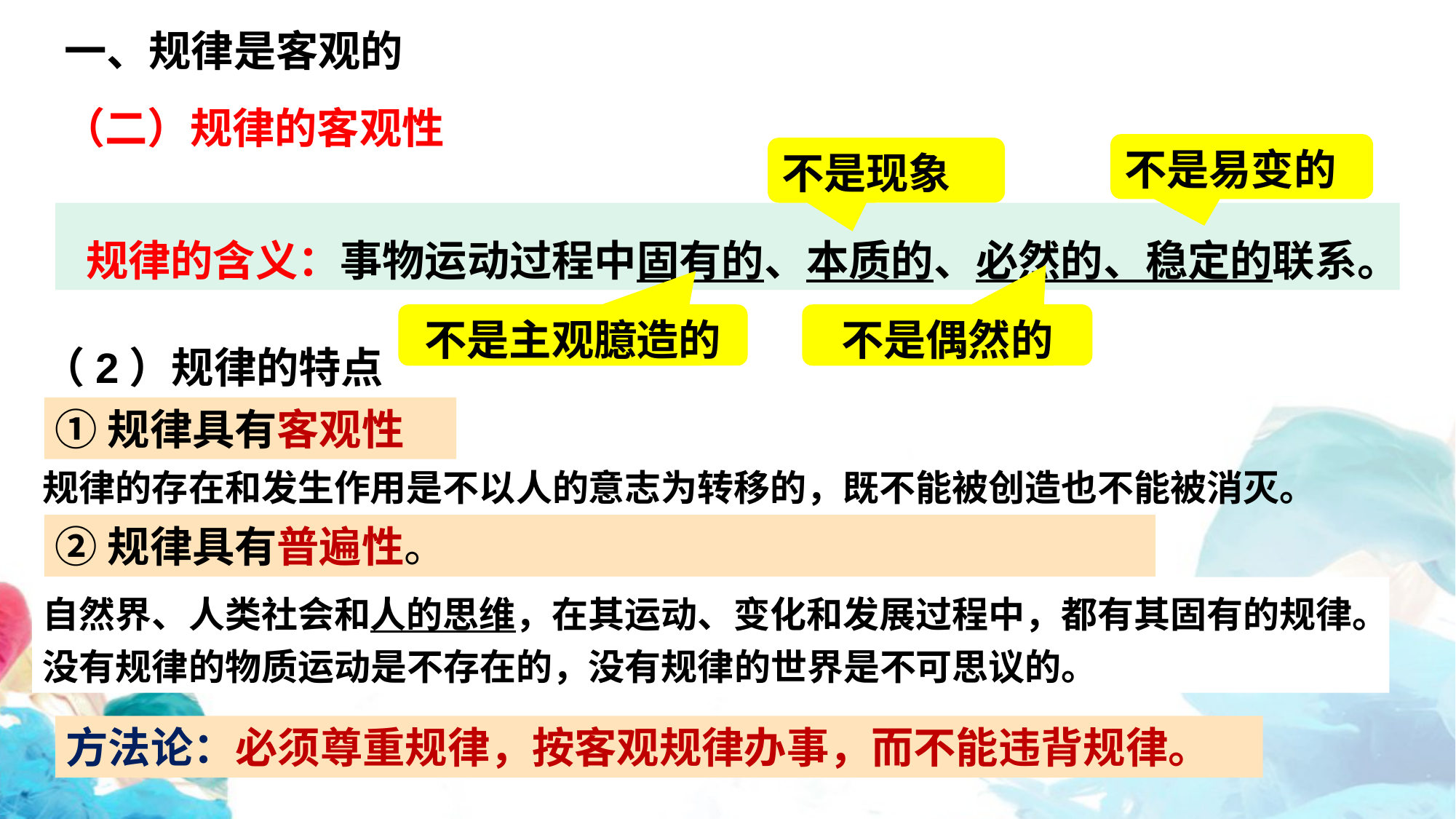

一、规律是客观的
（二）规律的客观性
不是易变的
不是现象
 规律的含义：事物运动过程中固有的、本质的、必然的、稳定的联系。
不是主观臆造的
不是偶然的
（2）规律的特点
①规律具有客观性
规律的存在和发生作用是不以人的意志为转移的，既不能被创造也不能被消灭。
②规律具有普遍性。
自然界、人类社会和人的思维，在其运动、变化和发展过程中，都有其固有的规律。没有规律的物质运动是不存在的，没有规律的世界是不可思议的。
方法论：必须尊重规律，按客观规律办事，而不能违背规律。